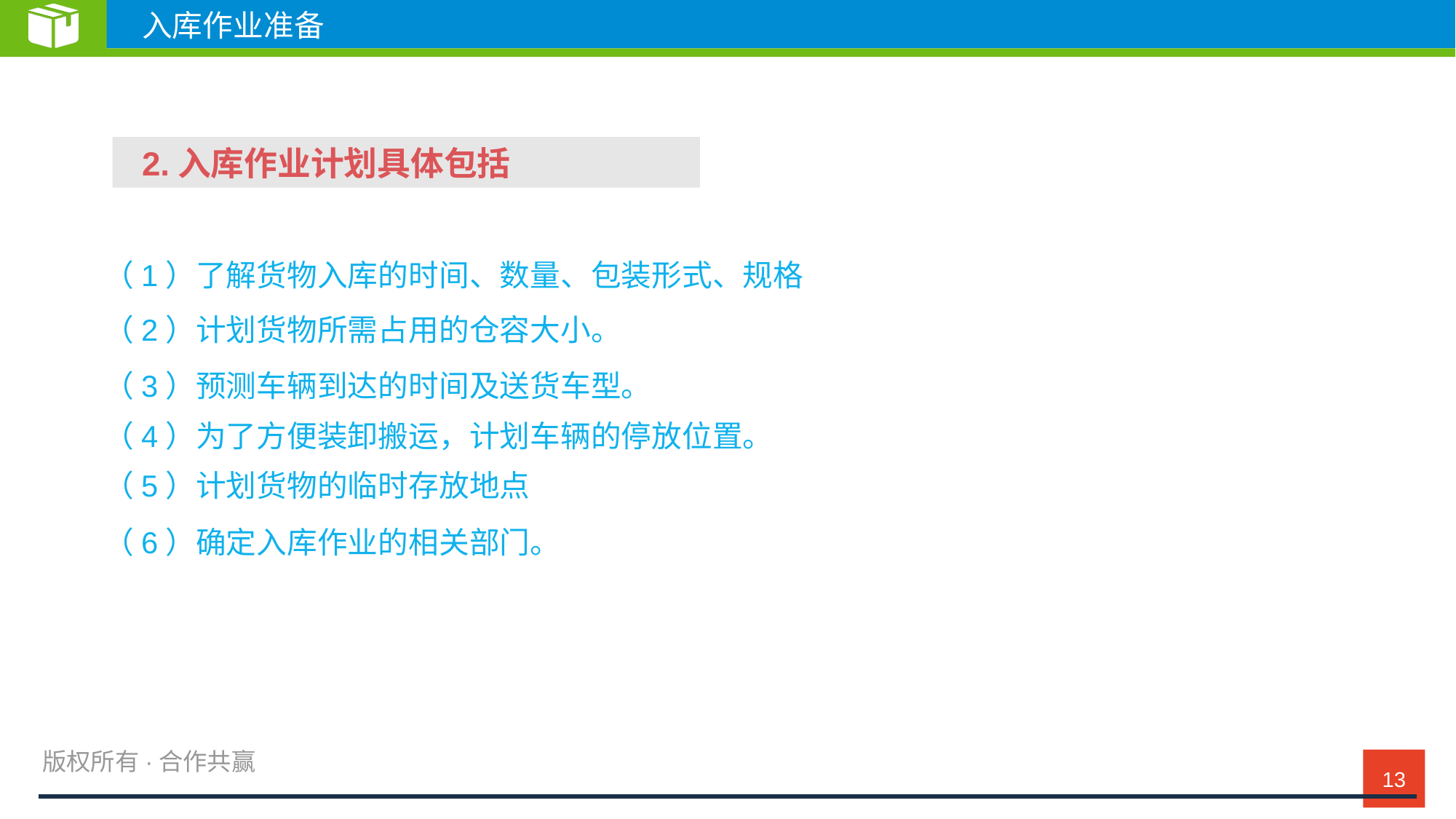

入库作业准备
  2.入库作业计划具体包括
（1）了解货物入库的时间、数量、包装形式、规格
（2）计划货物所需占用的仓容大小。
（3）预测车辆到达的时间及送货车型。
（4）为了方便装卸搬运，计划车辆的停放位置。
（5）计划货物的临时存放地点
（6）确定入库作业的相关部门。
13